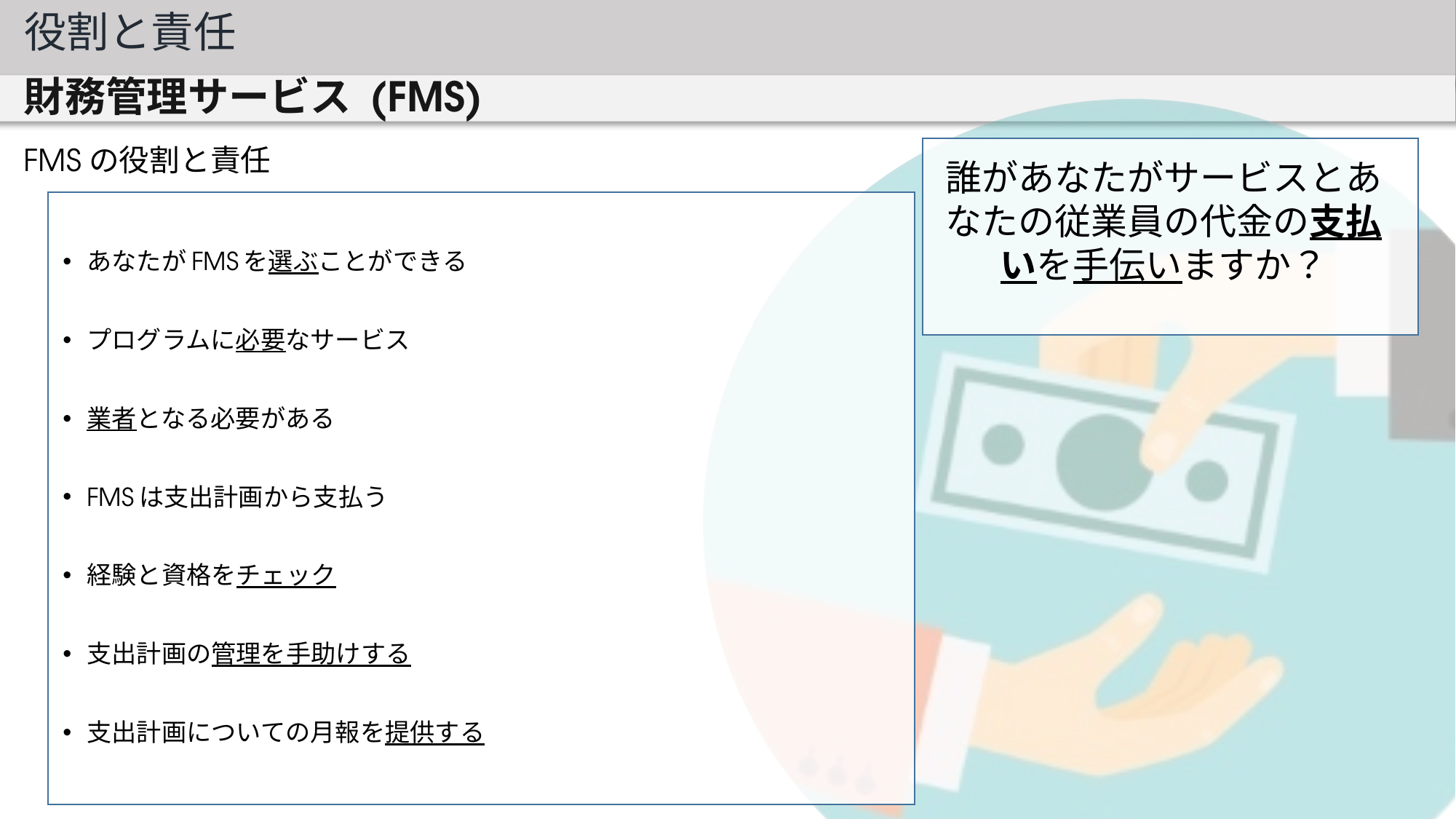

役割と責任
財務管理サービス (FMS)

誰があなたがサービスとあなたの従業員の代金の支払いを手伝いますか？
FMSの役割と責任
person who can hel
ent your program

あなたがFMSを選ぶことができる

プログラムに必要なサービス

業者となる必要がある

FMSは支出計画から支払う

経験と資格をチェック

支出計画の管理を手助けする

支出計画についての月報を提供する